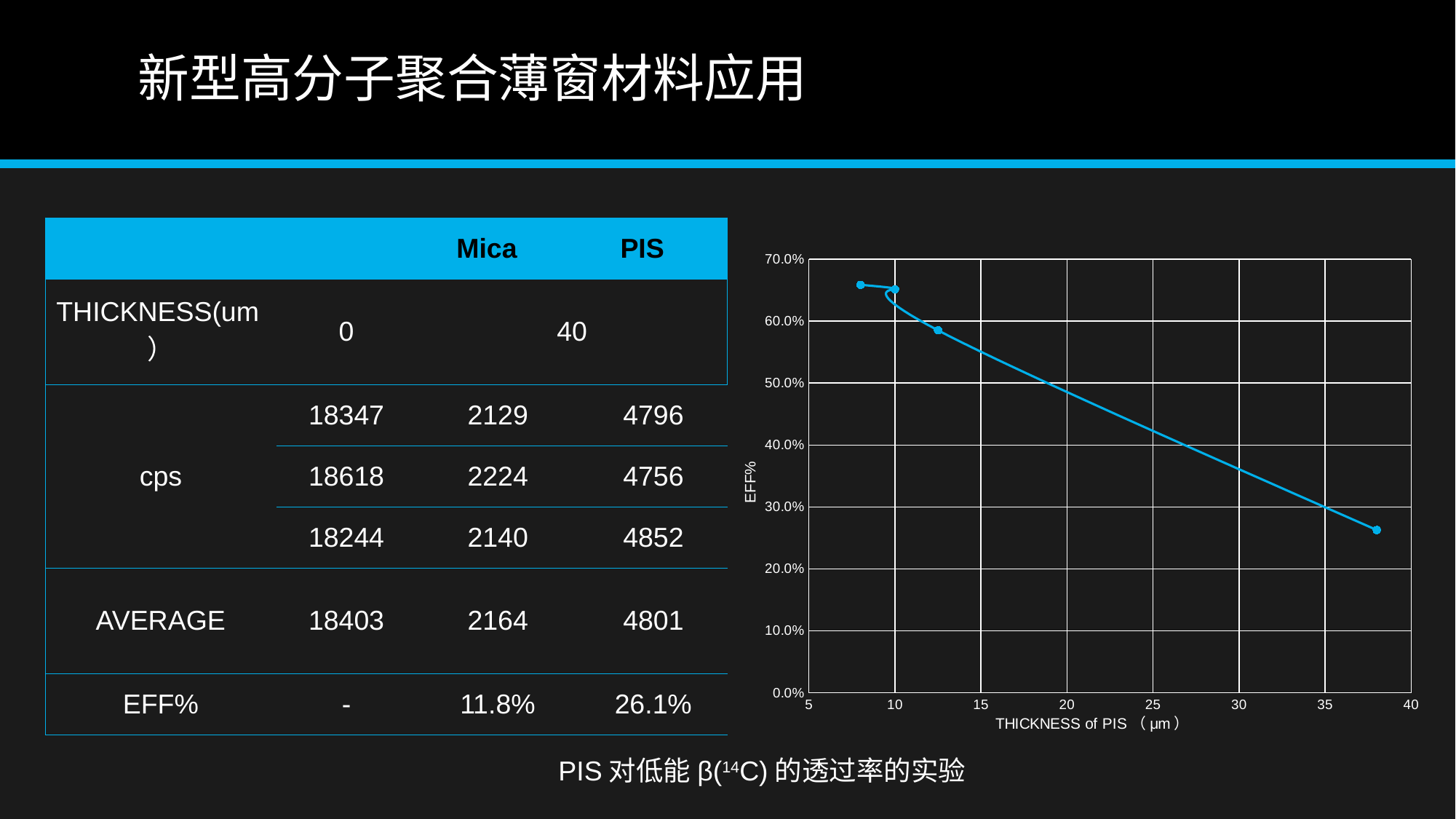

# 新型高分子聚合薄窗材料应用
|  |  | Mica | PIS |  |
| --- | --- | --- | --- | --- |
| THICKNESS(um） | 0 | 40 |  |  |
| cps | 18347 | 2129 | 4796 | 4796 |
|  | 18618 | 2224 | 4756 | 4756 |
|  | 18244 | 2140 | 4852 | 4852 |
| AVERAGE | 18403 | 2164 | 4801 | 4801 |
| EFF% | - | 11.8% | 26.1% | 26.1% |

### Chart

| Category |  |
|---|---|
PIS对低能β(14C)的透过率的实验